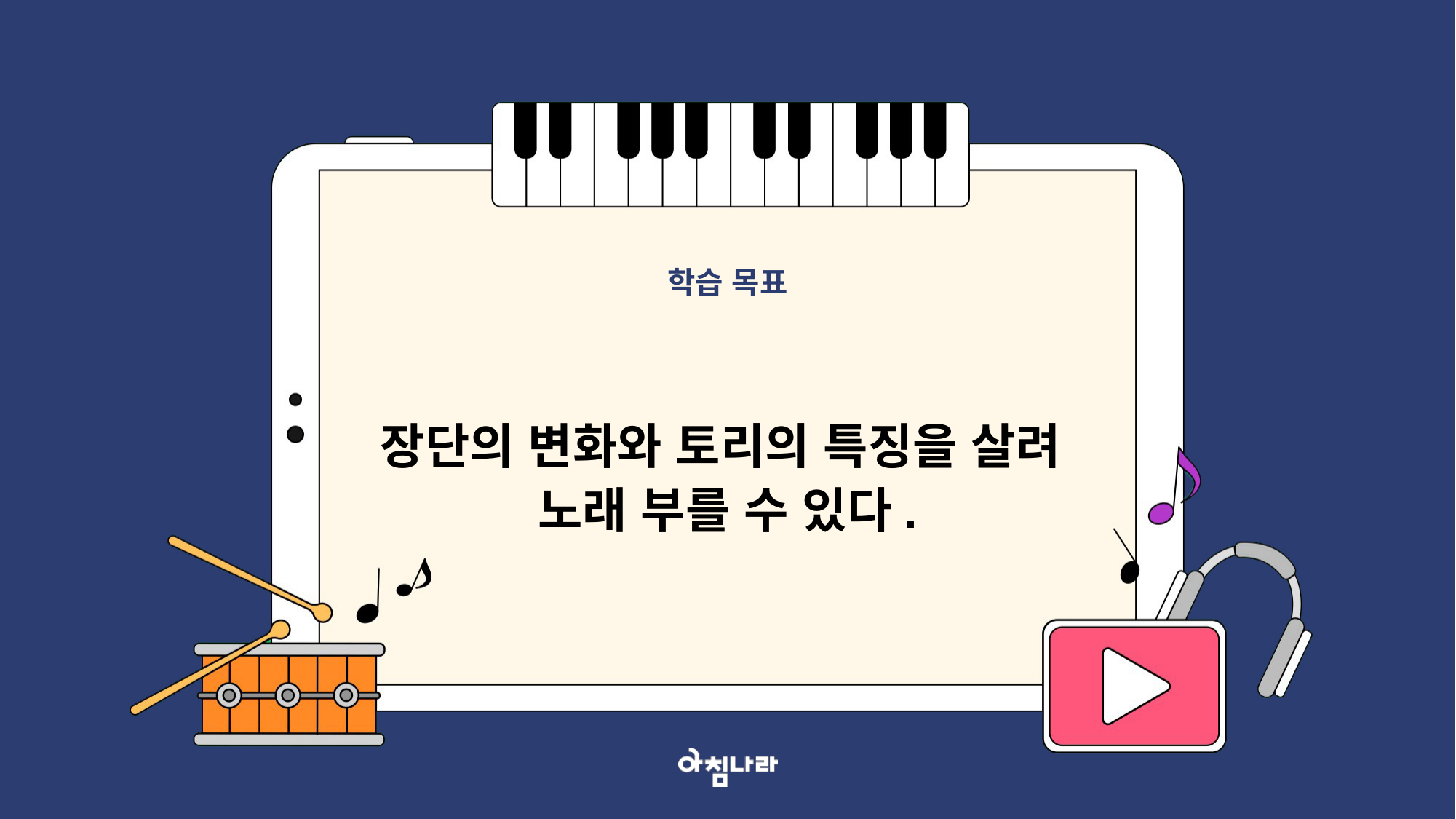

학습 목표
장단의 변화와 토리의 특징을 살려
노래 부를 수 있다.